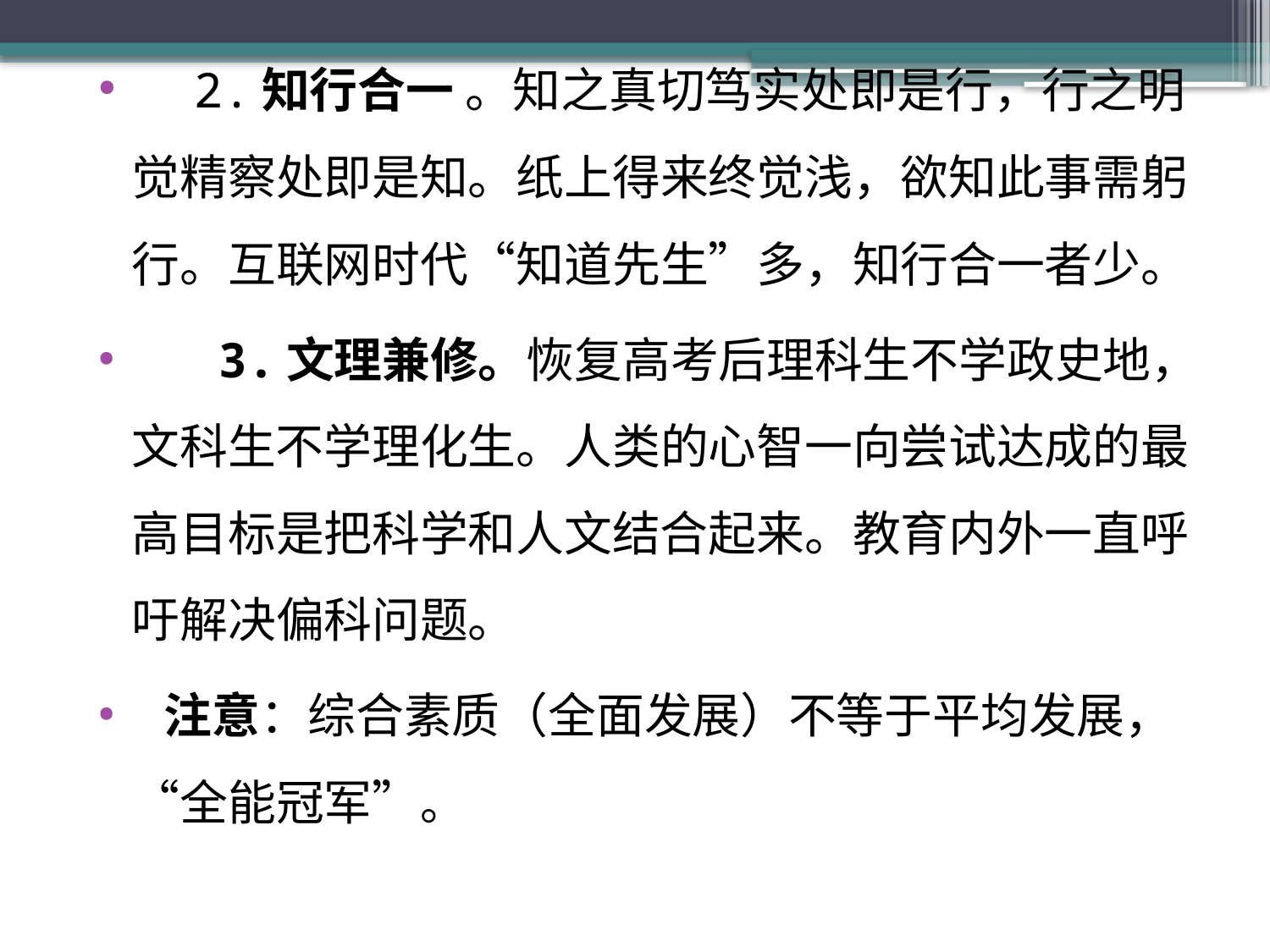

2.知行合一 。知之真切笃实处即是行，行之明觉精察处即是知。纸上得来终觉浅，欲知此事需躬行。互联网时代“知道先生”多，知行合一者少。
   3.文理兼修。恢复高考后理科生不学政史地，文科生不学理化生。人类的心智一向尝试达成的最高目标是把科学和人文结合起来。教育内外一直呼吁解决偏科问题。
  注意：综合素质（全面发展）不等于平均发展，“全能冠军”。

#